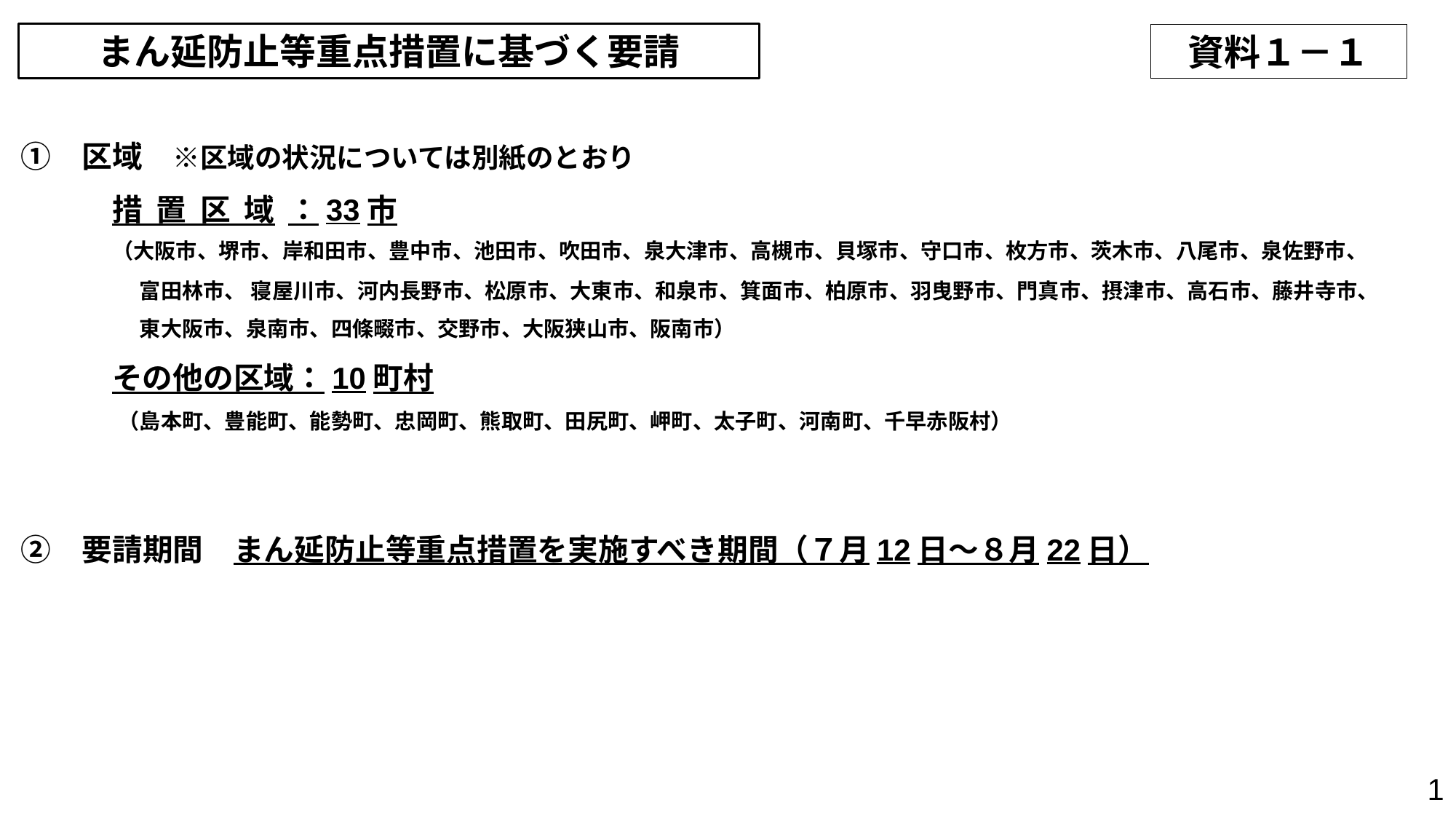

まん延防止等重点措置に基づく要請
資料１－１
　①　区域　※区域の状況については別紙のとおり
　　　　措置区域：33市
　　　　（大阪市、堺市、岸和田市、豊中市、池田市、吹田市、泉大津市、高槻市、貝塚市、守口市、枚方市、茨木市、八尾市、泉佐野市、
　　　　　　　富田林市、 寝屋川市、河内長野市、松原市、大東市、和泉市、箕面市、柏原市、羽曳野市、門真市、摂津市、高石市、藤井寺市、
　　　　　　　東大阪市、泉南市、四條畷市、交野市、大阪狭山市、阪南市）

　　　　その他の区域：10町村
　　　　　　（島本町、豊能町、能勢町、忠岡町、熊取町、田尻町、岬町、太子町、河南町、千早赤阪村）

　②　要請期間　まん延防止等重点措置を実施すべき期間（７月12日～８月22日）

1